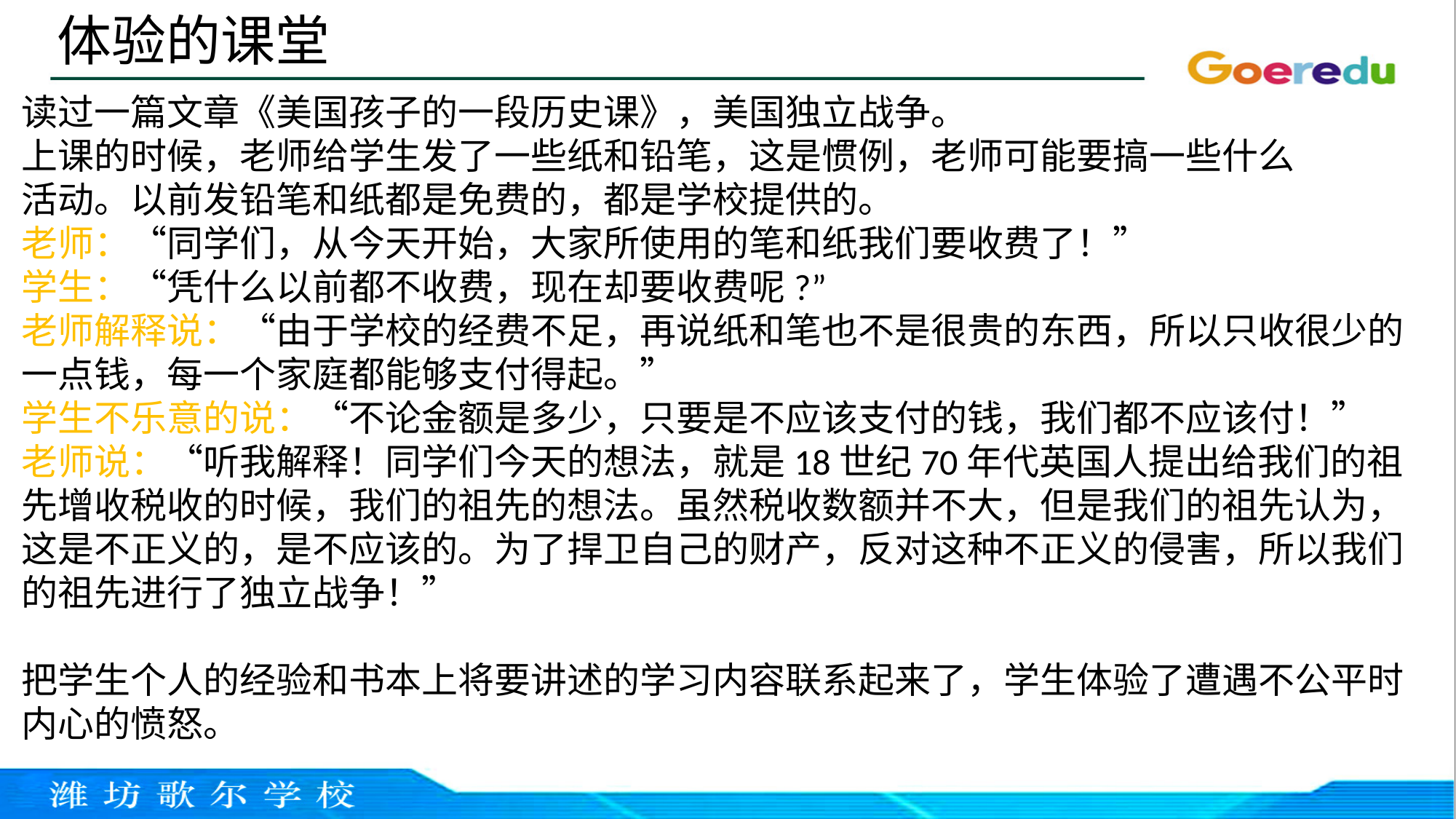

体验的课堂
读过一篇文章《美国孩子的一段历史课》，美国独立战争。
上课的时候，老师给学生发了一些纸和铅笔，这是惯例，老师可能要搞一些什么
活动。以前发铅笔和纸都是免费的，都是学校提供的。
老师：“同学们，从今天开始，大家所使用的笔和纸我们要收费了！”
学生：“凭什么以前都不收费，现在却要收费呢?”
老师解释说：“由于学校的经费不足，再说纸和笔也不是很贵的东西，所以只收很少的一点钱，每一个家庭都能够支付得起。”
学生不乐意的说：“不论金额是多少，只要是不应该支付的钱，我们都不应该付！”
老师说：“听我解释！同学们今天的想法，就是18世纪70年代英国人提出给我们的祖先增收税收的时候，我们的祖先的想法。虽然税收数额并不大，但是我们的祖先认为，这是不正义的，是不应该的。为了捍卫自己的财产，反对这种不正义的侵害，所以我们的祖先进行了独立战争！”

把学生个人的经验和书本上将要讲述的学习内容联系起来了，学生体验了遭遇不公平时内心的愤怒。